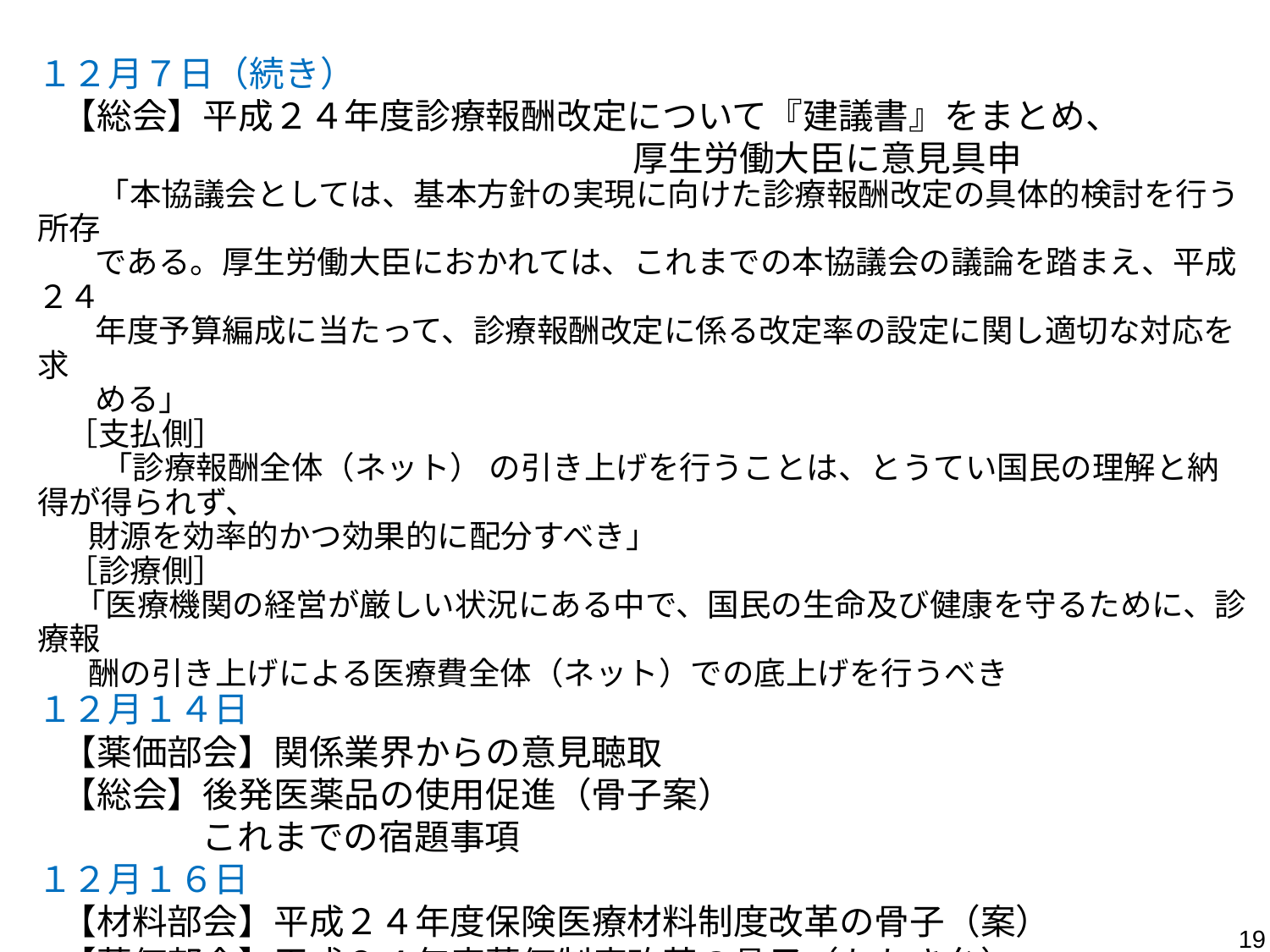

１２月７日（続き）
  【総会】平成２４年度診療報酬改定について『建議書』をまとめ、
                                                                           厚生労働大臣に意見具申
　    「本協議会としては、基本方針の実現に向けた診療報酬改定の具体的検討を行う所存
       である。厚生労働大臣におかれては、これまでの本協議会の議論を踏まえ、平成２４
       年度予算編成に当たって、診療報酬改定に係る改定率の設定に関し適切な対応を求
       める」
   ［支払側］
　　「診療報酬全体（ネット） の引き上げを行うことは、とうてい国民の理解と納得が得られず、
      財源を効率的かつ効果的に配分すべき」
   ［診療側］
    「医療機関の経営が厳しい状況にある中で、国民の生命及び健康を守るために、診療報
      酬の引き上げによる医療費全体（ネット）での底上げを行うべき
１２月１４日
  【薬価部会】関係業界からの意見聴取
  【総会】後発医薬品の使用促進（骨子案）
　　　　   これまでの宿題事項
１２月１６日
  【材料部会】平成２４年度保険医療材料制度改革の骨子（案）
  【薬価部会】平成２４年度薬価制度改革の骨子（たたき台）
19